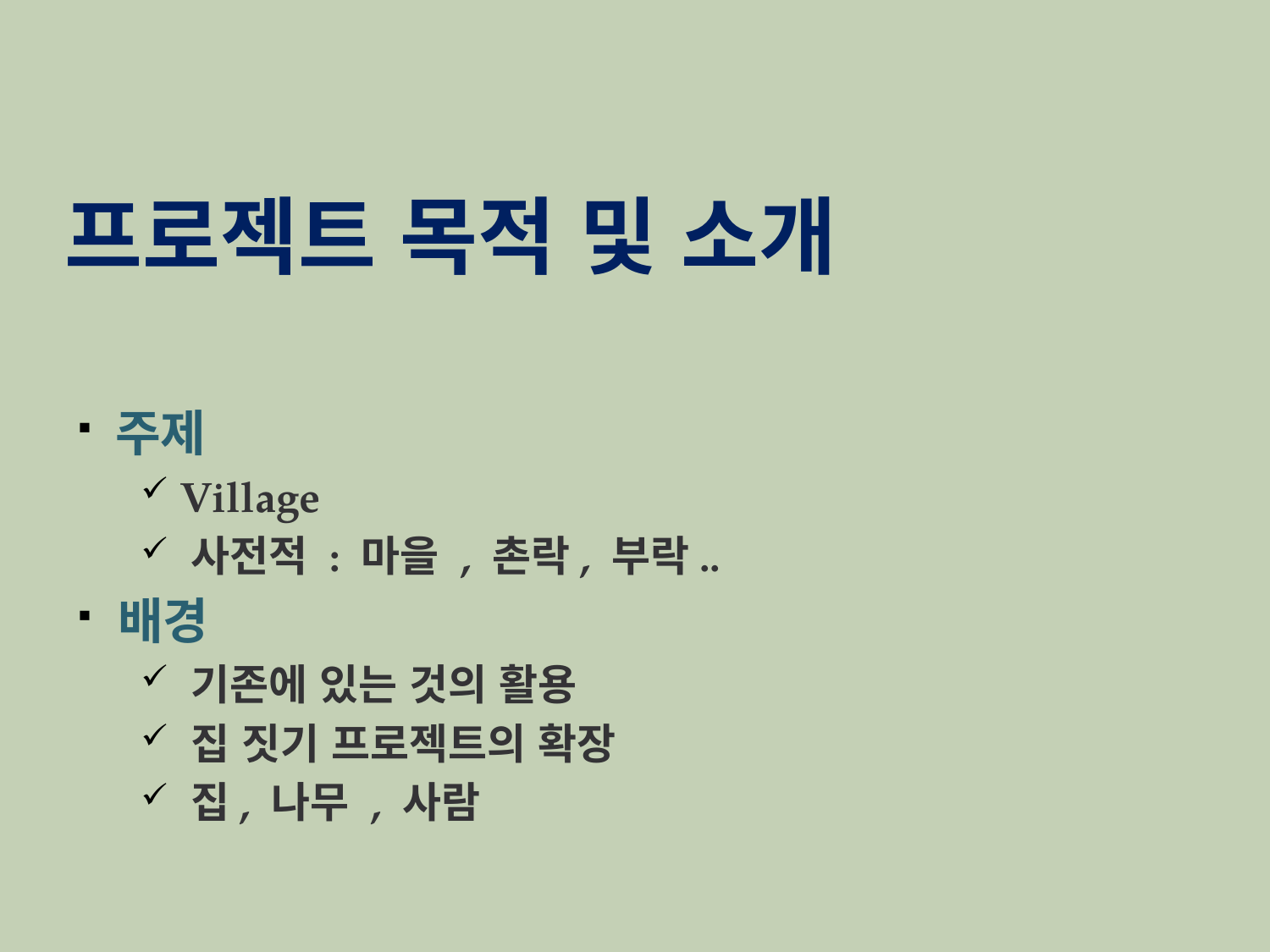

# 프로젝트 목적 및 소개
 주제
 Village
 사전적 : 마을 , 촌락, 부락..
 배경
 기존에 있는 것의 활용
 집 짓기 프로젝트의 확장
 집, 나무 , 사람